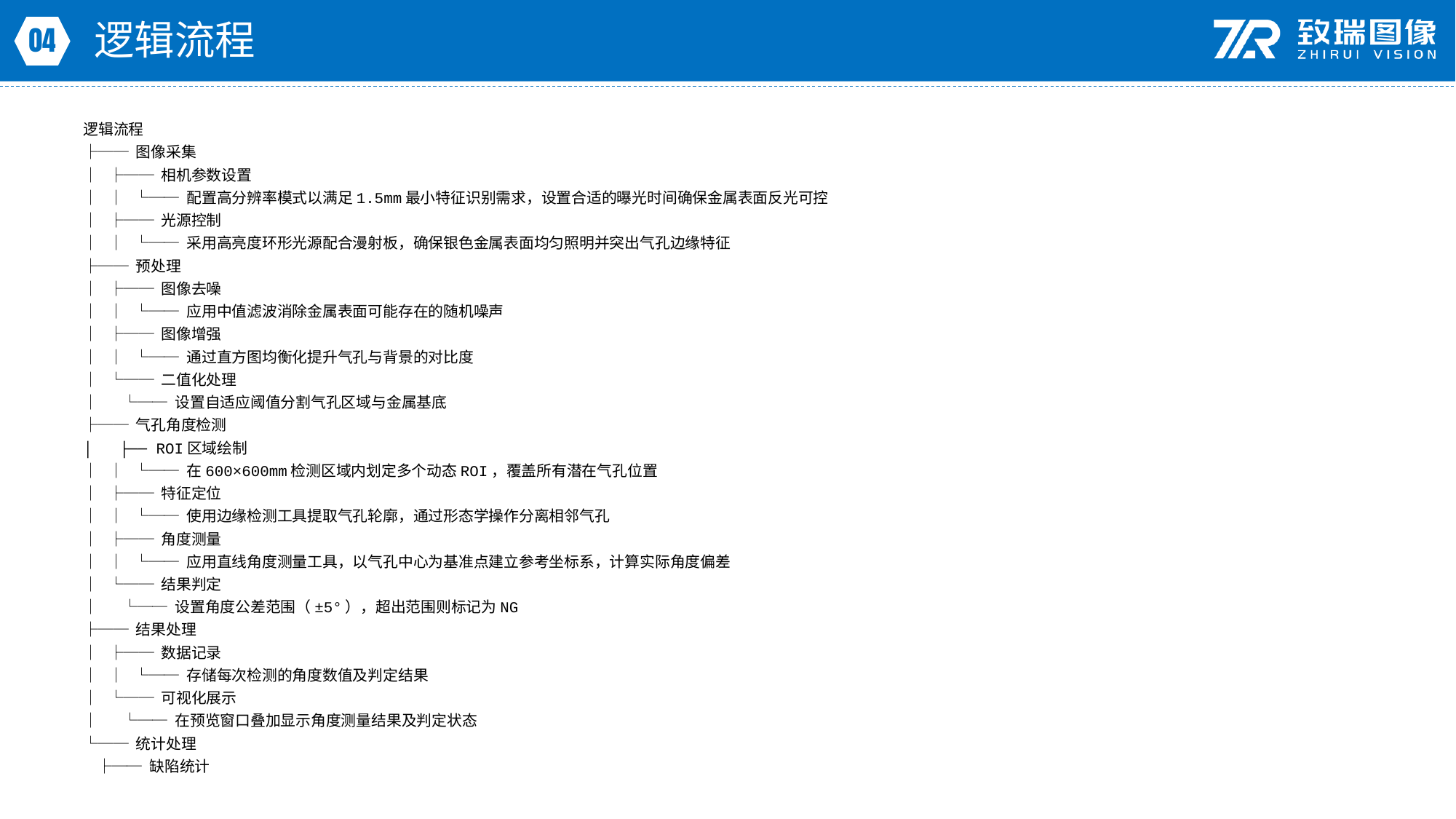

逻辑流程
04

逻辑流程
├── 图像采集
│   ├── 相机参数设置
│   │   └── 配置高分辨率模式以满足1.5mm最小特征识别需求，设置合适的曝光时间确保金属表面反光可控
│   ├── 光源控制
│   │   └── 采用高亮度环形光源配合漫射板，确保银色金属表面均匀照明并突出气孔边缘特征
├── 预处理
│   ├── 图像去噪
│   │   └── 应用中值滤波消除金属表面可能存在的随机噪声
│   ├── 图像增强
│   │   └── 通过直方图均衡化提升气孔与背景的对比度
│   └── 二值化处理
│       └── 设置自适应阈值分割气孔区域与金属基底
├── 气孔角度检测
│   ├── ROI区域绘制
│   │   └── 在600×600mm检测区域内划定多个动态ROI，覆盖所有潜在气孔位置
│   ├── 特征定位
│   │   └── 使用边缘检测工具提取气孔轮廓，通过形态学操作分离相邻气孔
│   ├── 角度测量
│   │   └── 应用直线角度测量工具，以气孔中心为基准点建立参考坐标系，计算实际角度偏差
│   └── 结果判定
│       └── 设置角度公差范围（±5°），超出范围则标记为NG
├── 结果处理
│   ├── 数据记录
│   │   └── 存储每次检测的角度数值及判定结果
│   └── 可视化展示
│       └── 在预览窗口叠加显示角度测量结果及判定状态
└── 统计处理
    ├── 缺陷统计